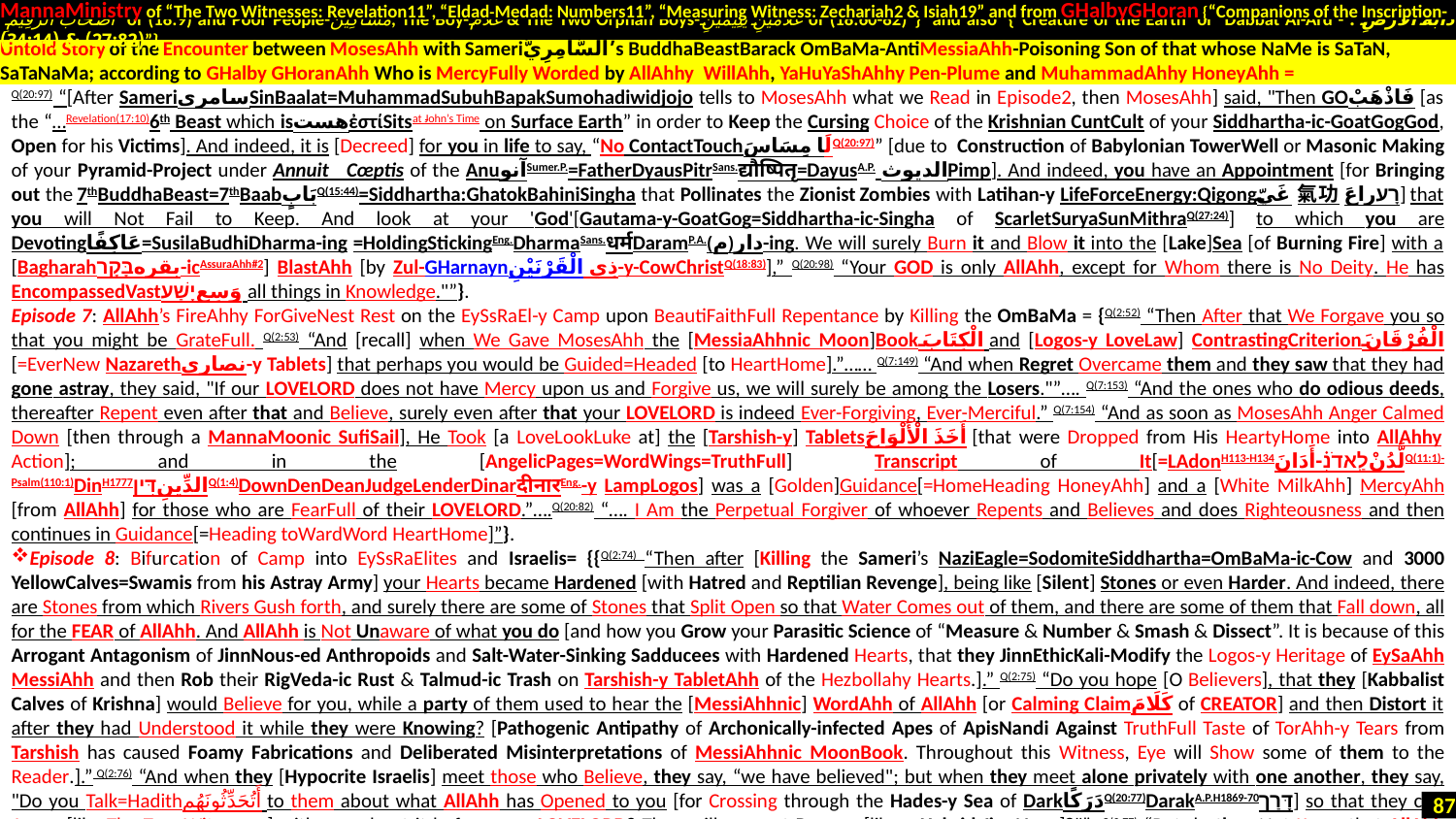

MannaMinistry of “The Two Witnesses: Revelation11”, “Eldad-Medad: Numbers11”, “Measuring Witness: Zechariah2 & Isiah19” and from GHalbyGHoran {“Companions of the Inscription-
 أَصْحَابَ الرَّقِيمِ  of (18:9) and Poor People-مَسَاكِينَ, The Boy-غُلَامُ & The Two Orphan Boys-غُلَامَيْنِ يَتِيمَيْنِ of (18:60-82)”}  and also  {“Creature of the Earth  or  Dabbat Al-Ard - دَابَّةُ الْأَرْضِ : (27:82) & (34:14)”}

Q(20:97) “[After SameriسامریSinBaalat=MuhammadSubuhBapakSumohadiwidjojo tells to MosesAhh what we Read in Episode2, then MosesAhh] said, "Then GOفَاذْهَبْ [as the “…Revelation(17:10)6th Beast which isهستἐστίSitsat John’s Time on Surface Earth” in order to Keep the Cursing Choice of the Krishnian CuntCult of your Siddhartha-ic-GoatGogGod, Open for his Victims]. And indeed, it is [Decreed] for you in life to say, “No ContactTouchلَا مِسَاسَQ(20:97)” [due to  Construction of Babylonian TowerWell or Masonic Making of your Pyramid-Project under Annuit   Cœptis of the AnuآنوSumer.P.=FatherDyausPitrSans.द्यौष्पितृ=DayusA.P. الديوثPimp]. And indeed, you have an Appointment [for Bringing out the 7thBuddhaBeast=7thBaabبَابٍQ(15:44)=Siddhartha:GhatokBahiniSingha that Pollinates the Zionist Zombies with Latihan-y LifeForceEnergy:Qigongغَيّ氣功רָעراعَ] that you will Not Fail to Keep. And look at your 'God'[Gautama-y-GoatGog=Siddhartha-ic-Singha of ScarletSuryaSunMithraQ(27:24)] to which you are Devotingعَاكِفًا=SusilaBudhiDharma-ing =HoldingStickingEng.DharmaSans.धर्मDaramP.A.دار(م)-ing. We will surely Burn it and Blow it into the [Lake]Sea [of Burning Fire] with a [Bagharahبقرهבָּקָר-icAssuraAhh#2] BlastAhh [by Zul-GHarnaynذِي الْقَرْنَيْنِ-y-CowChristQ(18:83)],” Q(20:98) “Your GOD is only AllAhh, except for Whom there is No Deity. He has EncompassedVastوَسِعיָשַׁע all things in Knowledge."”}.
Episode 7: AllAhh’s FireAhhy ForGiveNest Rest on the EySsRaEl-y Camp upon BeautiFaithFull Repentance by Killing the OmBaMa = {Q(2:52) “Then After that We Forgave you so that you might be GrateFull. Q(2:53) “And [recall] when We Gave MosesAhh the [MessiaAhhnic Moon]Bookالْكِتَابَ and [Logos-y LoveLaw] ContrastingCriterionالْفُرْقَانَ [=EverNew Nazarethنصاری-y Tablets] that perhaps you would be Guided=Headed [to HeartHome].”…… Q(7:149) “And when Regret Overcame them and they saw that they had gone astray, they said, "If our LoveLord does not have Mercy upon us and Forgive us, we will surely be among the Losers."”…. Q(7:153) “And the ones who do odious deeds, thereafter Repent even after that and Believe, surely even after that your LoveLord is indeed Ever-Forgiving, Ever-Merciful.” Q(7:154) “And as soon as MosesAhh Anger Calmed Down [then through a MannaMoonic SufiSail], He Took [a LoveLookLuke at] the [Tarshish-y] Tabletsأَخَذَ الْأَلْوَاحَ [that were Dropped from His HeartyHome into AllAhhy Action]; and in the [AngelicPages=WordWings=TruthFull] Transcript of It[=LAdonH113-H134لَّدُنْלַֽאדֹנִ֗-أَدَانَQ(11:1)-Psalm(110:1)DinH1777الدِّينِדִּיןQ(1:4)DownDenDeanJudgeLenderDinarदीनारEng.-y LampLogos] was a [Golden]Guidance[=HomeHeading HoneyAhh] and a [White MilkAhh] MercyAhh [from AllAhh] for those who are FearFull of their LoveLord.”….Q(20:82) “…. I Am the Perpetual Forgiver of whoever Repents and Believes and does Righteousness and then continues in Guidance[=Heading toWardWord HeartHome]”}.
Episode 8: Bifurcation of Camp into EySsRaElites and Israelis= {{Q(2:74) “Then after [Killing the Sameri’s NaziEagle=SodomiteSiddhartha=OmBaMa-ic-Cow and 3000 YellowCalves=Swamis from his Astray Army] your Hearts became Hardened [with Hatred and Reptilian Revenge], being like [Silent] Stones or even Harder. And indeed, there are Stones from which Rivers Gush forth, and surely there are some of Stones that Split Open so that Water Comes out of them, and there are some of them that Fall down, all for the FEAR of AllAhh. And AllAhh is Not Unaware of what you do [and how you Grow your Parasitic Science of “Measure & Number & Smash & Dissect”. It is because of this Arrogant Antagonism of JinnNous-ed Anthropoids and Salt-Water-Sinking Sadducees with Hardened Hearts, that they JinnEthicKali-Modify the Logos-y Heritage of EySaAhh MessiAhh and then Rob their RigVeda-ic Rust & Talmud-ic Trash on Tarshish-y TabletAhh of the Hezbollahy Hearts.].” Q(2:75) “Do you hope [O Believers], that they [Kabbalist Calves of Krishna] would Believe for you, while a party of them used to hear the [MessiAhhnic] WordAhh of AllAhh [or Calming Claimكَلَامَ of CREATOR] and then Distort it after they had Understood it while they were Knowing? [Pathogenic Antipathy of Archonically-infected Apes of ApisNandi Against TruthFull Taste of TorAhh-y Tears from Tarshish has caused Foamy Fabrications and Deliberated Misinterpretations of MessiAhhnic MoonBook. Throughout this Witness, Eye will Show some of them to the Reader.].” Q(2:76) “And when they [Hypocrite Israelis] meet those who Believe, they say, “we have believed"; but when they meet alone privately with one another, they say, "Do you Talk=Hadithأَتُحَدِّثُونَهُم to them about what AllAhh has Opened to you [for Crossing through the Hades-y Sea of DarkدَرَكًاQ(20:77)DarakA.P.H1869-70דָּרַך] so that they can Argue [like The Two Witnesses] with you about it before your LoveLord? Then will you not Reason [like a Hybrid JinnNous]?"”  Q(2:77) “But do they Not Know that AllAhh Knows What they[= Master Race of Siddhartha-ic OmBaMa] Conceal
Untold Story of the Encounter between MosesAhh with Sameriالسَّامِرِيُّ’s BuddhaBeastBarack OmBaMa-AntiMessiaAhh-Poisoning Son of that whose NaMe is SaTaN, SaTaNaMa; according to GHalby GHoranAhh Who is MercyFully Worded by AllAhhy  WillAhh, YaHuYaShAhhy Pen-Plume and MuhammadAhhy HoneyAhh =
87